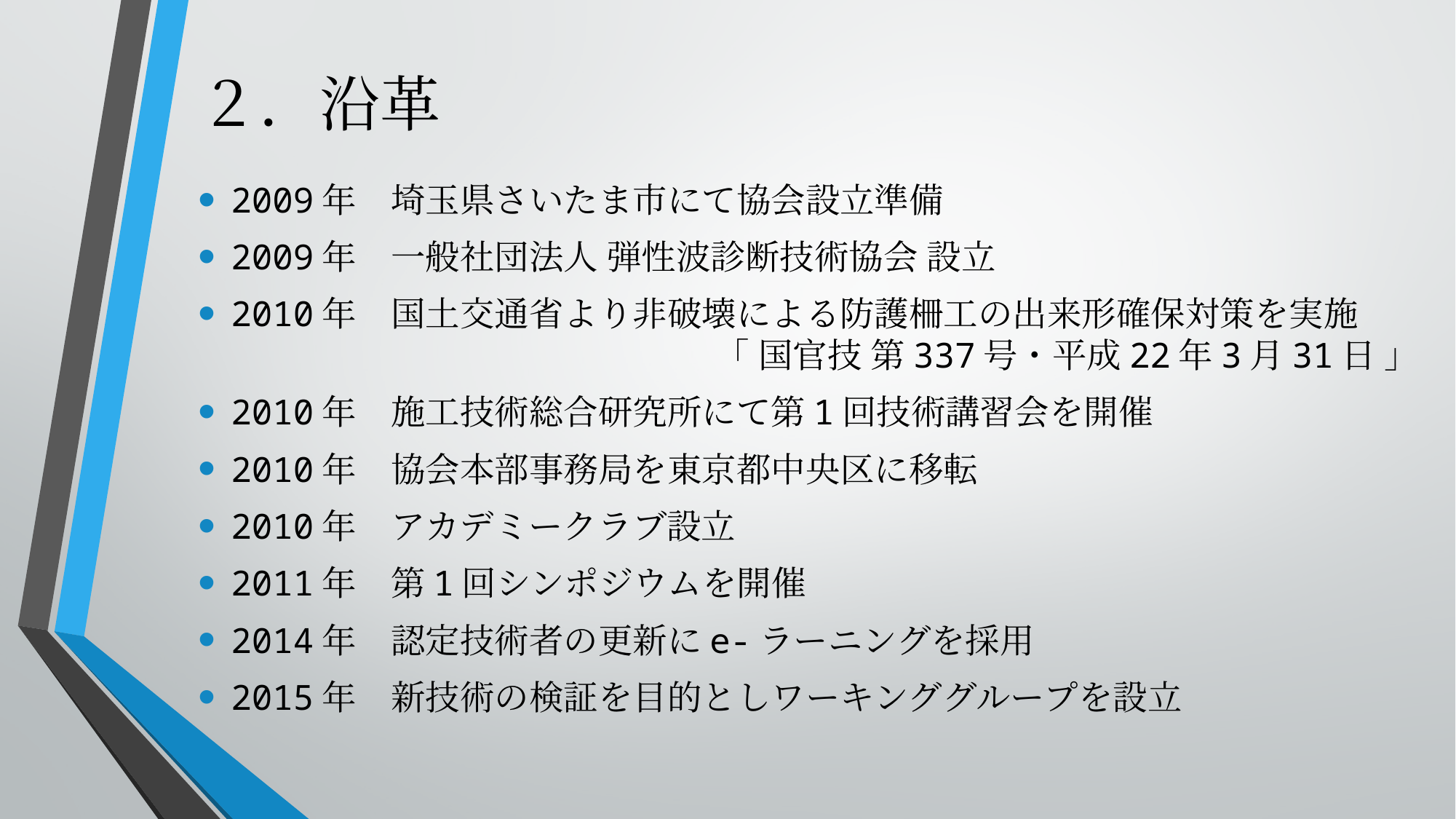

# ２．沿革
2009年　埼玉県さいたま市にて協会設立準備
2009年　一般社団法人 弾性波診断技術協会 設立
2010年　国土交通省より非破壊による防護柵工の出来形確保対策を実施
　　　　　　　　　　　　　　「 国官技 第337号・平成22年3月31日 」
2010年　施工技術総合研究所にて第1回技術講習会を開催
2010年　協会本部事務局を東京都中央区に移転
2010年　アカデミークラブ設立
2011年　第1回シンポジウムを開催
2014年　認定技術者の更新にe-ラーニングを採用
2015年　新技術の検証を目的としワーキンググループを設立